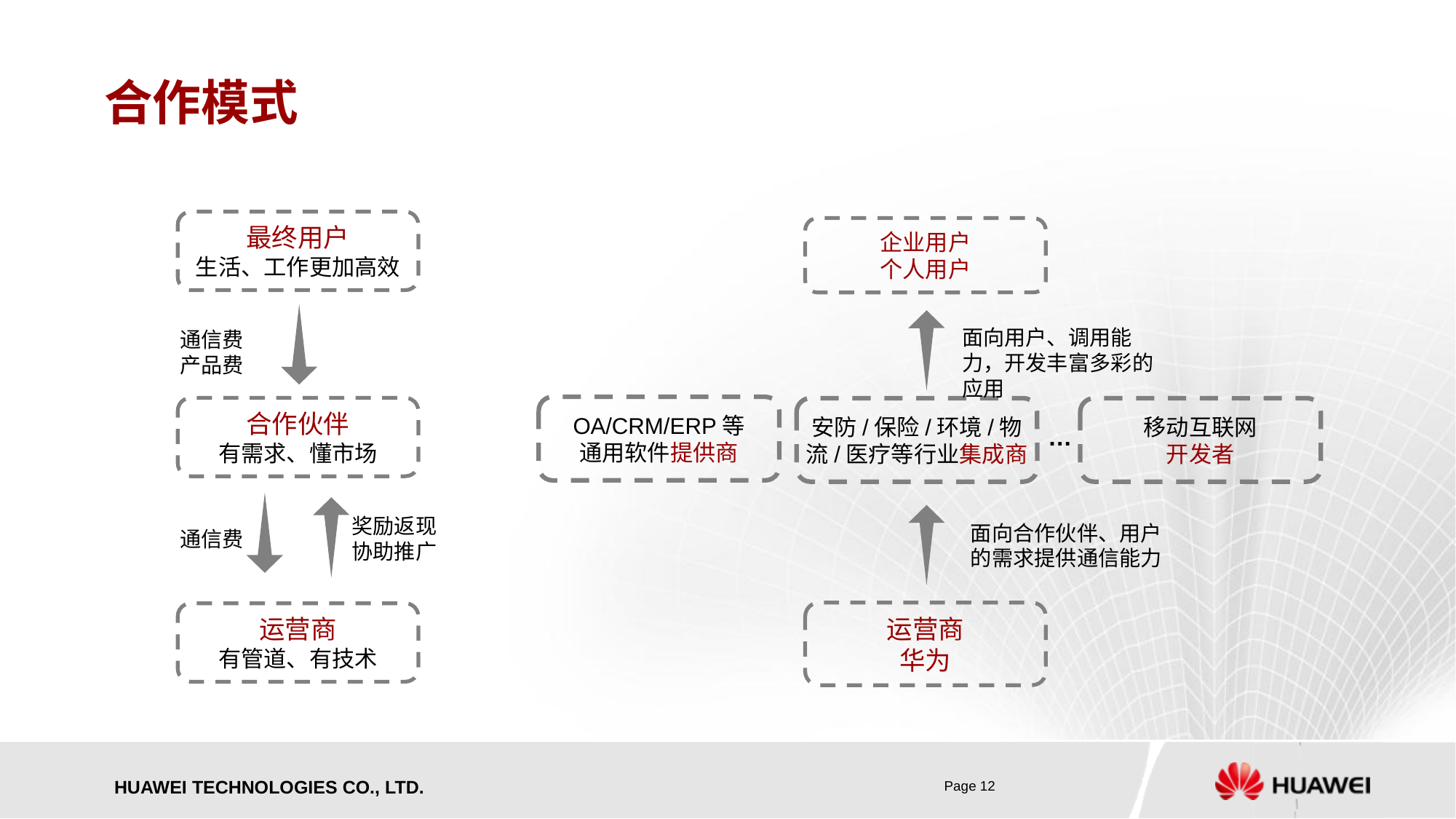

# 合作模式
最终用户
生活、工作更加高效
企业用户
个人用户
面向用户、调用能力，开发丰富多彩的应用
通信费
产品费

OA/CRM/ERP等
通用软件提供商
合作伙伴
有需求、懂市场
安防/保险/环境/物流/医疗等行业集成商
移动互联网
开发者
…
奖励返现
协助推广

面向合作伙伴、用户的需求提供通信能力

通信费

运营商
华为
运营商
有管道、有技术